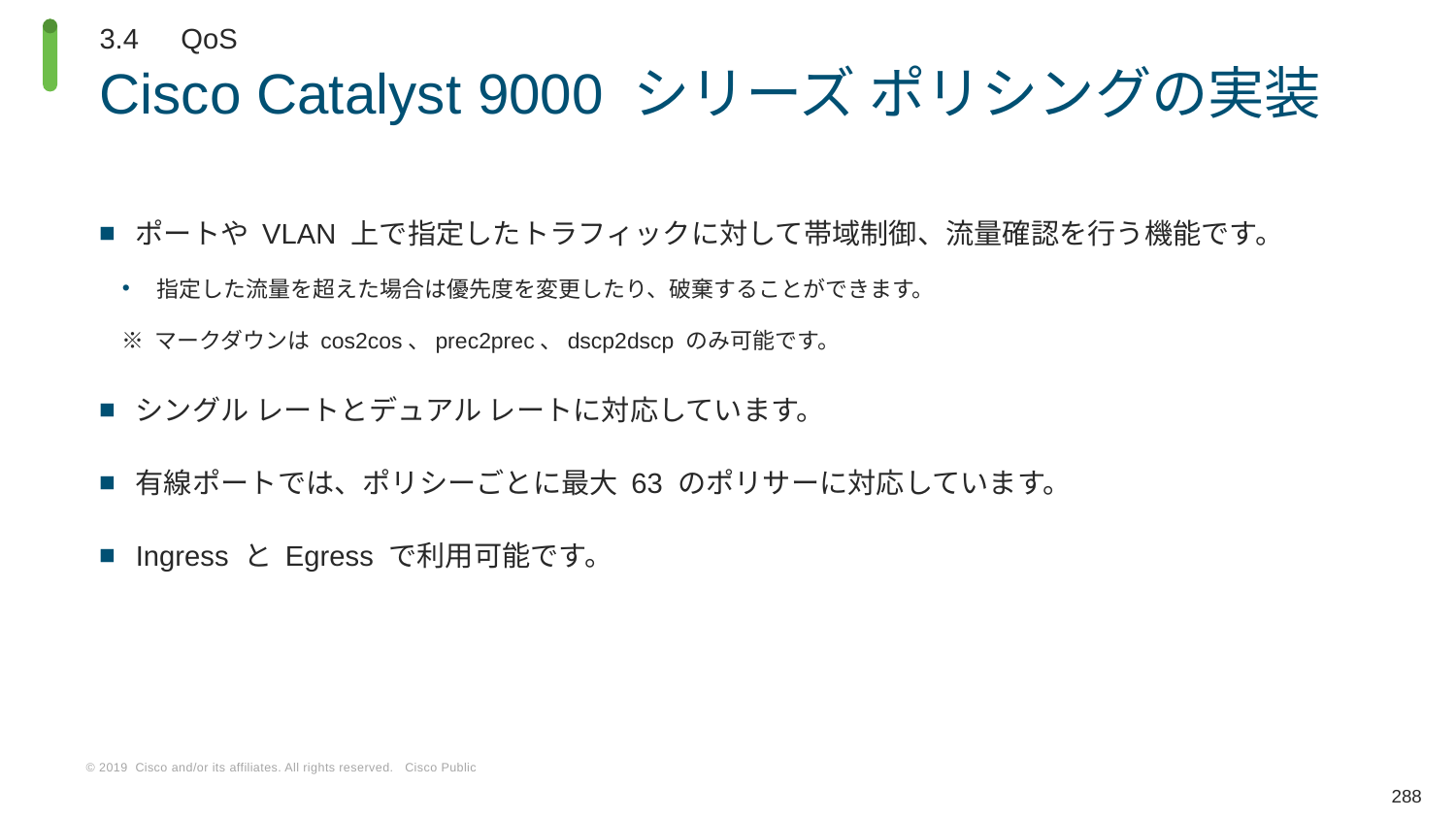

3.4　QoS
# Cisco Catalyst 9000 シリーズ ポリシングの実装
ポートや VLAN 上で指定したトラフィックに対して帯域制御、流量確認を行う機能です。
指定した流量を超えた場合は優先度を変更したり、破棄することができます。
※ マークダウンは cos2cos、prec2prec、dscp2dscp のみ可能です。
シングル レートとデュアル レートに対応しています。
有線ポートでは、ポリシーごとに最大 63 のポリサーに対応しています。
Ingress と Egress で利用可能です。
288